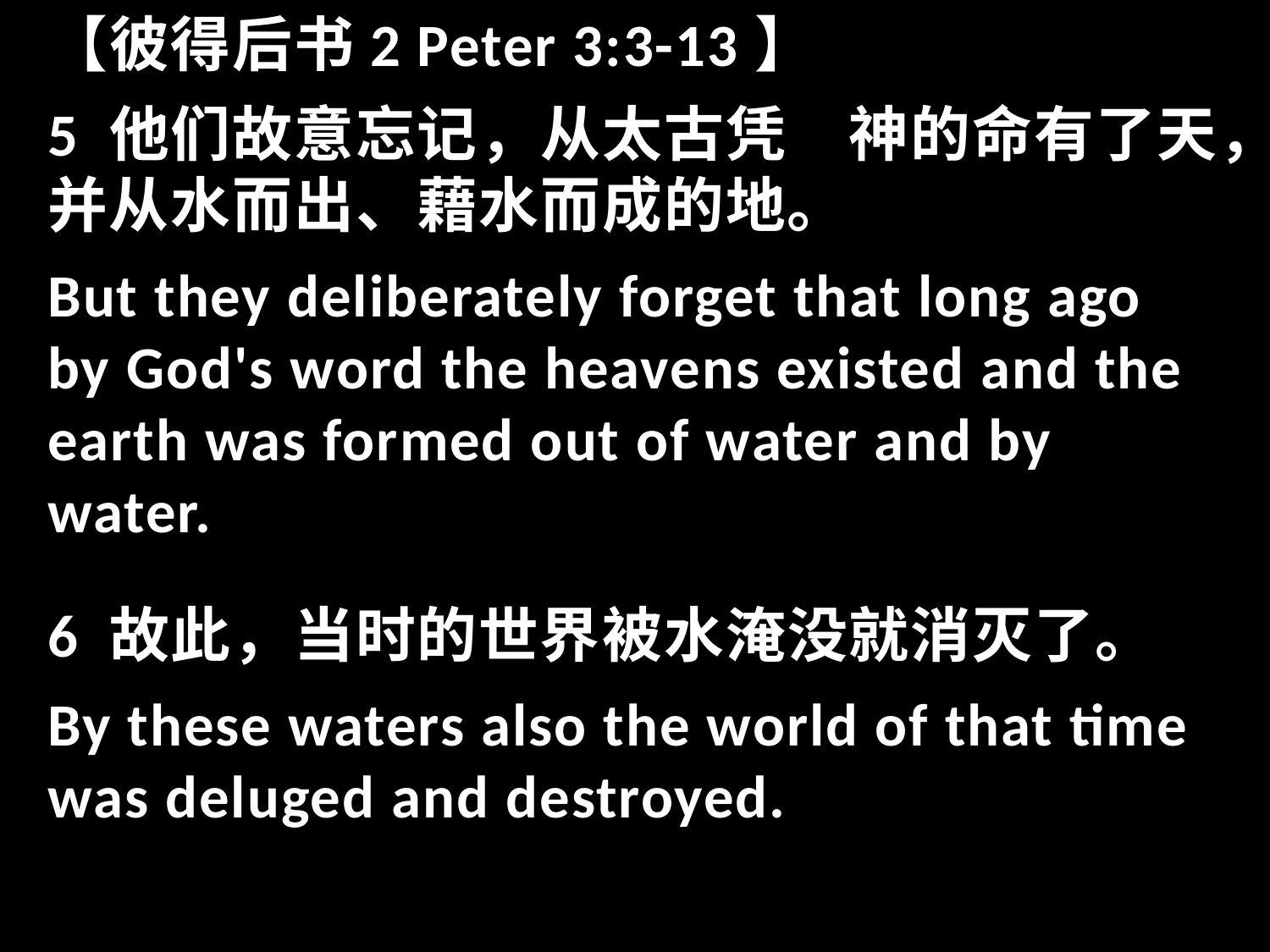

【彼得后书2 Peter 3:3-13】
5 他们故意忘记，从太古凭　神的命有了天，并从水而出、藉水而成的地。
But they deliberately forget that long ago by God's word the heavens existed and the earth was formed out of water and by water.

6 故此，当时的世界被水淹没就消灭了。
By these waters also the world of that time was deluged and destroyed.